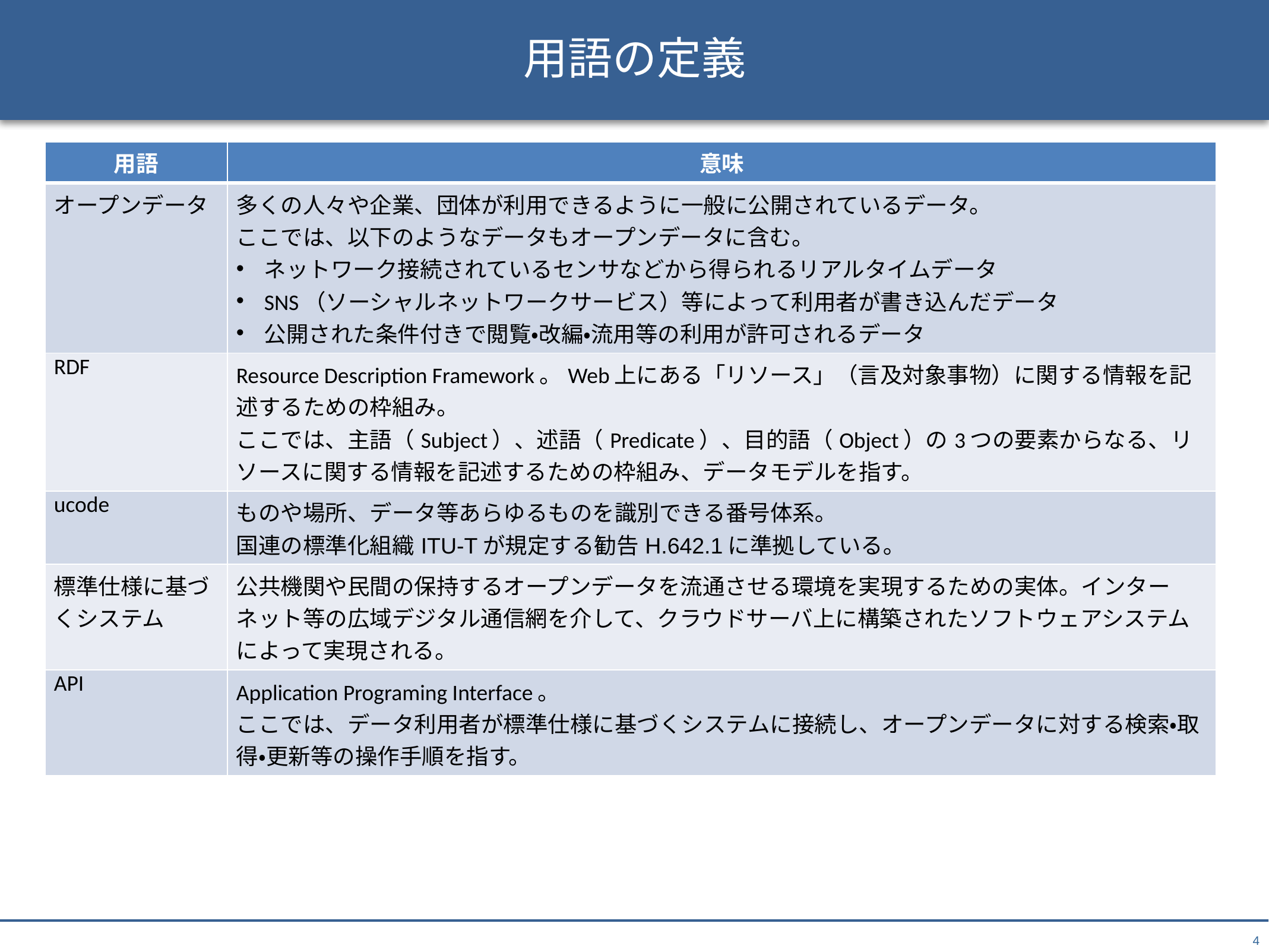

# 用語の定義
| 用語 | 意味 |
| --- | --- |
| オープンデータ | 多くの人々や企業、団体が利用できるように一般に公開されているデータ。 ここでは、以下のようなデータもオープンデータに含む。 ネットワーク接続されているセンサなどから得られるリアルタイムデータ SNS（ソーシャルネットワークサービス）等によって利用者が書き込んだデータ 公開された条件付きで閲覧・改編・流用等の利用が許可されるデータ |
| RDF | Resource Description Framework。Web上にある「リソース」（言及対象事物）に関する情報を記述するための枠組み。 ここでは、主語（Subject）、述語（Predicate）、目的語（Object）の3つの要素からなる、リソースに関する情報を記述するための枠組み、データモデルを指す。 |
| ucode | ものや場所、データ等あらゆるものを識別できる番号体系｡ 国連の標準化組織ITU-Tが規定する勧告H.642.1に準拠している｡ |
| 標準仕様に基づくシステム | 公共機関や民間の保持するオープンデータを流通させる環境を実現するための実体。インターネット等の広域デジタル通信網を介して、クラウドサーバ上に構築されたソフトウェアシステムによって実現される。 |
| API | Application Programing Interface。 ここでは、データ利用者が標準仕様に基づくシステムに接続し、オープンデータに対する検索・取得・更新等の操作手順を指す。 |
4